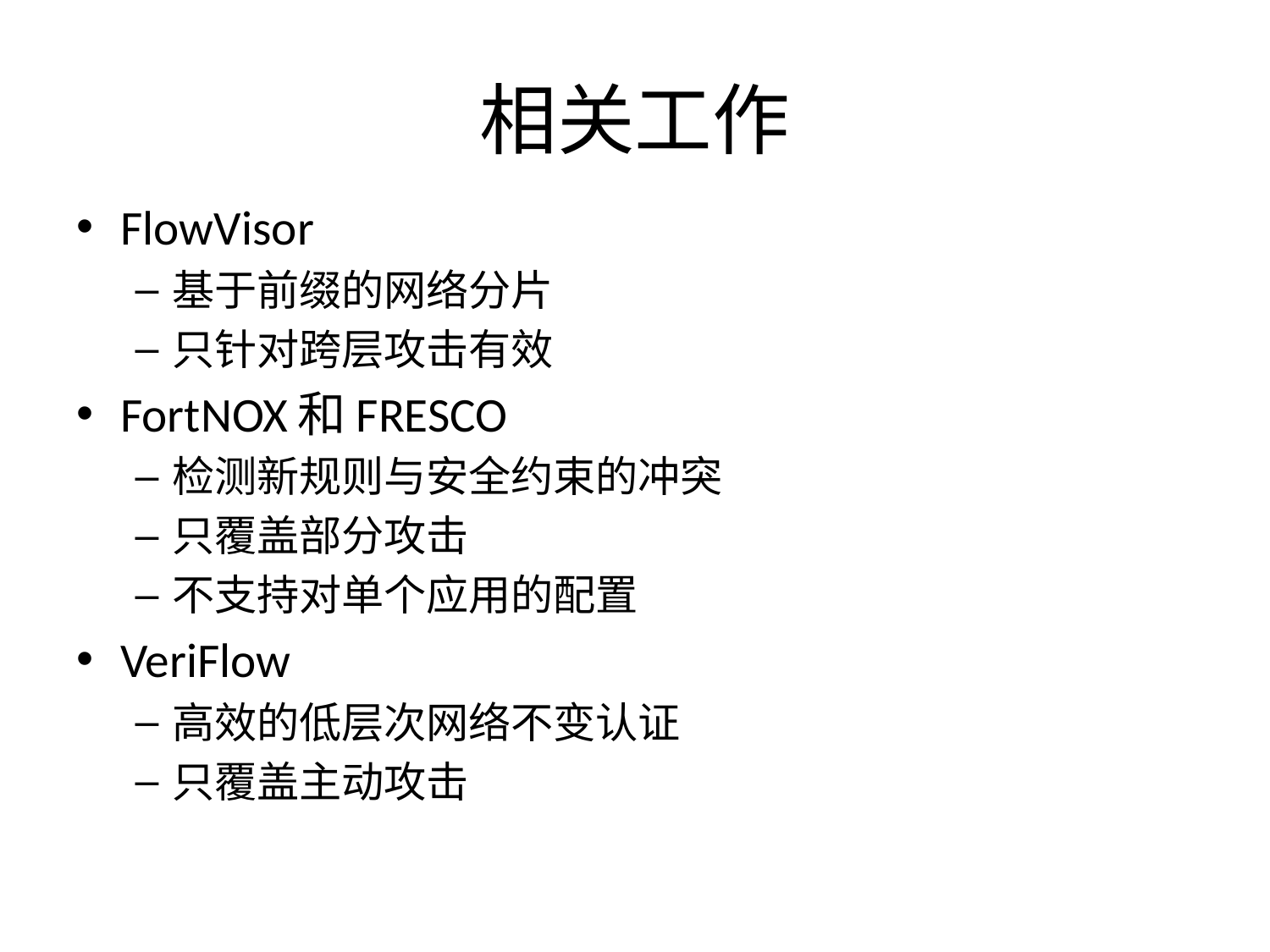

# 相关工作
FlowVisor
基于前缀的网络分片
只针对跨层攻击有效
FortNOX和FRESCO
检测新规则与安全约束的冲突
只覆盖部分攻击
不支持对单个应用的配置
VeriFlow
高效的低层次网络不变认证
只覆盖主动攻击